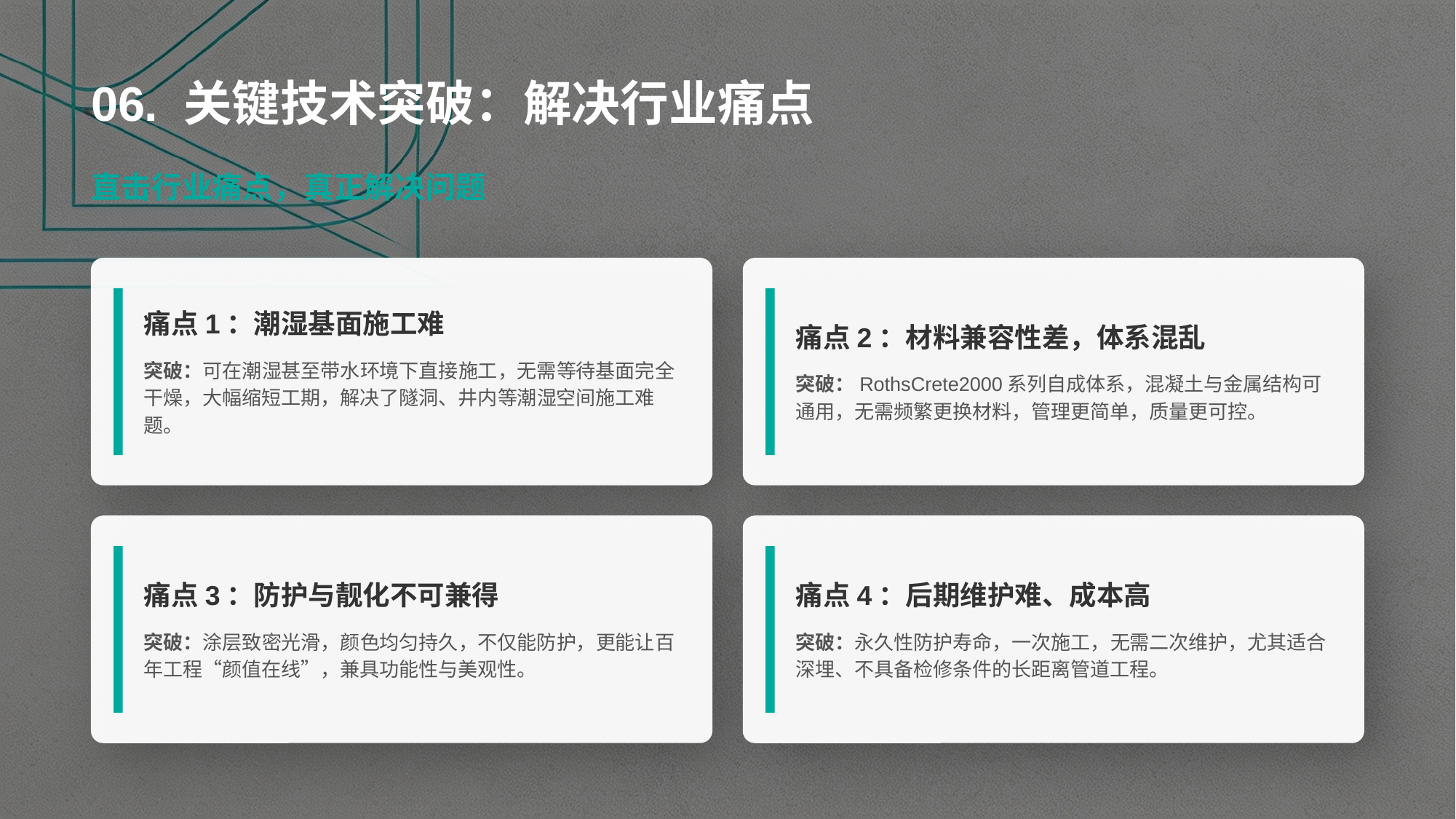

06. 关键技术突破：解决行业痛点
直击行业痛点，真正解决问题

痛点1：潮湿基面施工难
突破：可在潮湿甚至带水环境下直接施工，无需等待基面完全干燥，大幅缩短工期，解决了隧洞、井内等潮湿空间施工难题。
痛点2：材料兼容性差，体系混乱
突破：RothsCrete2000系列自成体系，混凝土与金属结构可通用，无需频繁更换材料，管理更简单，质量更可控。

痛点3：防护与靓化不可兼得
突破：涂层致密光滑，颜色均匀持久，不仅能防护，更能让百年工程“颜值在线”，兼具功能性与美观性。
痛点4：后期维护难、成本高
突破：永久性防护寿命，一次施工，无需二次维护，尤其适合深埋、不具备检修条件的长距离管道工程。